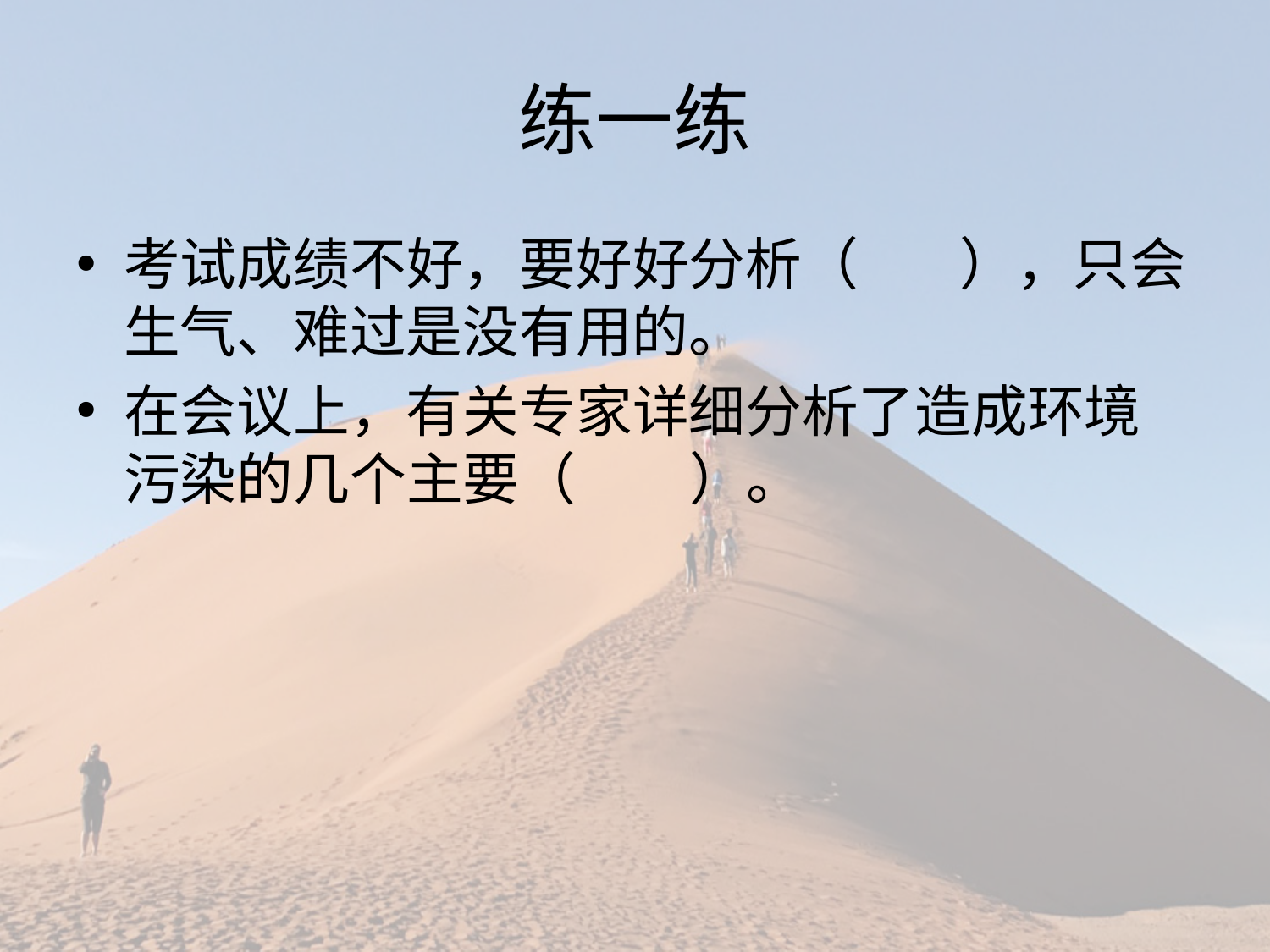

# 练一练
考试成绩不好，要好好分析（        ），只会生气、难过是没有用的。
在会议上，有关专家详细分析了造成环境污染的几个主要（         ）。